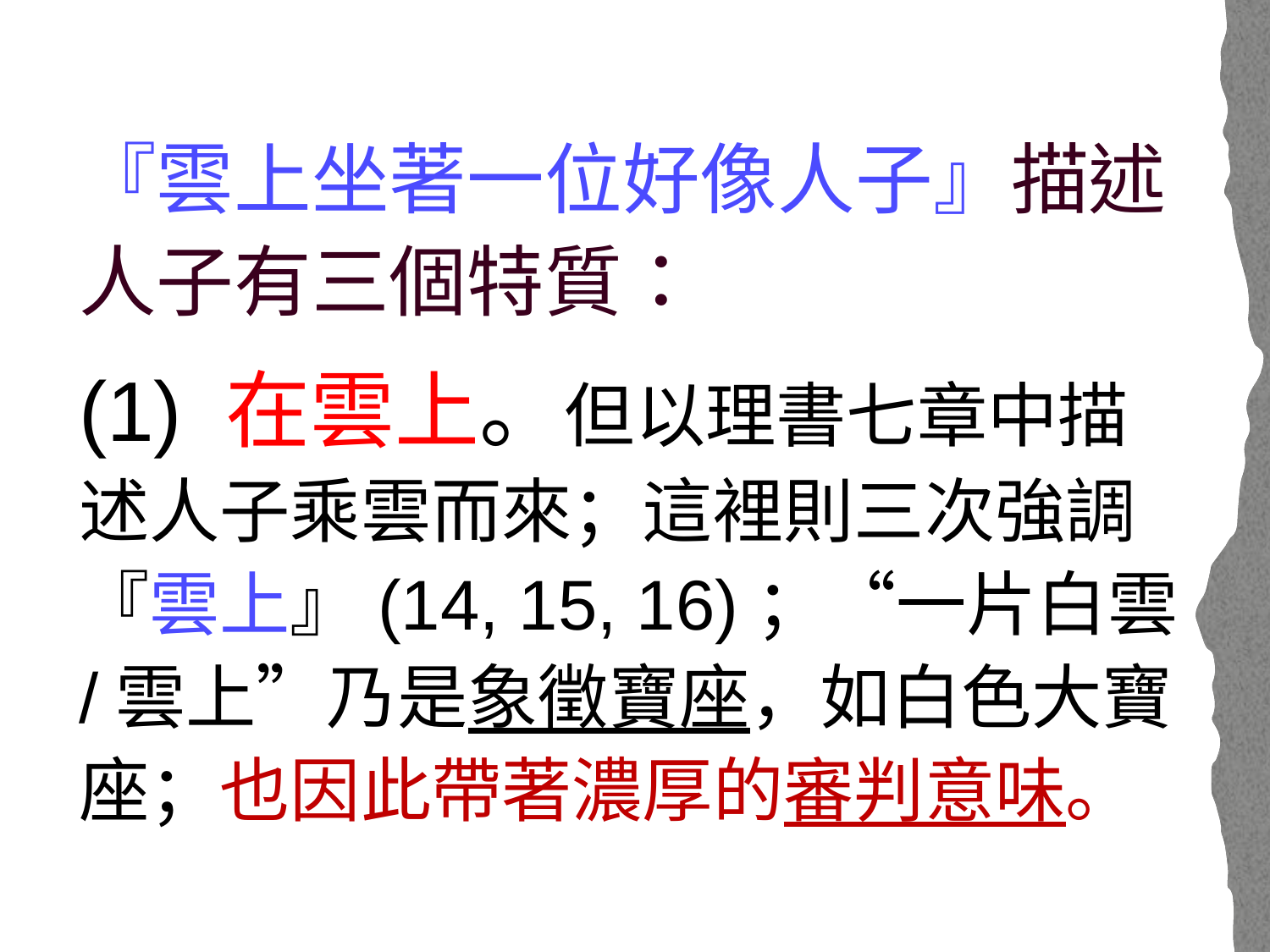

『雲上坐著一位好像人子』描述人子有三個特質：
(1) 在雲上。但以理書七章中描述人子乘雲而來；這裡則三次強調『雲上』(14, 15, 16)；“一片白雲/雲上”乃是象徵寶座，如白色大寶座；也因此帶著濃厚的審判意味。